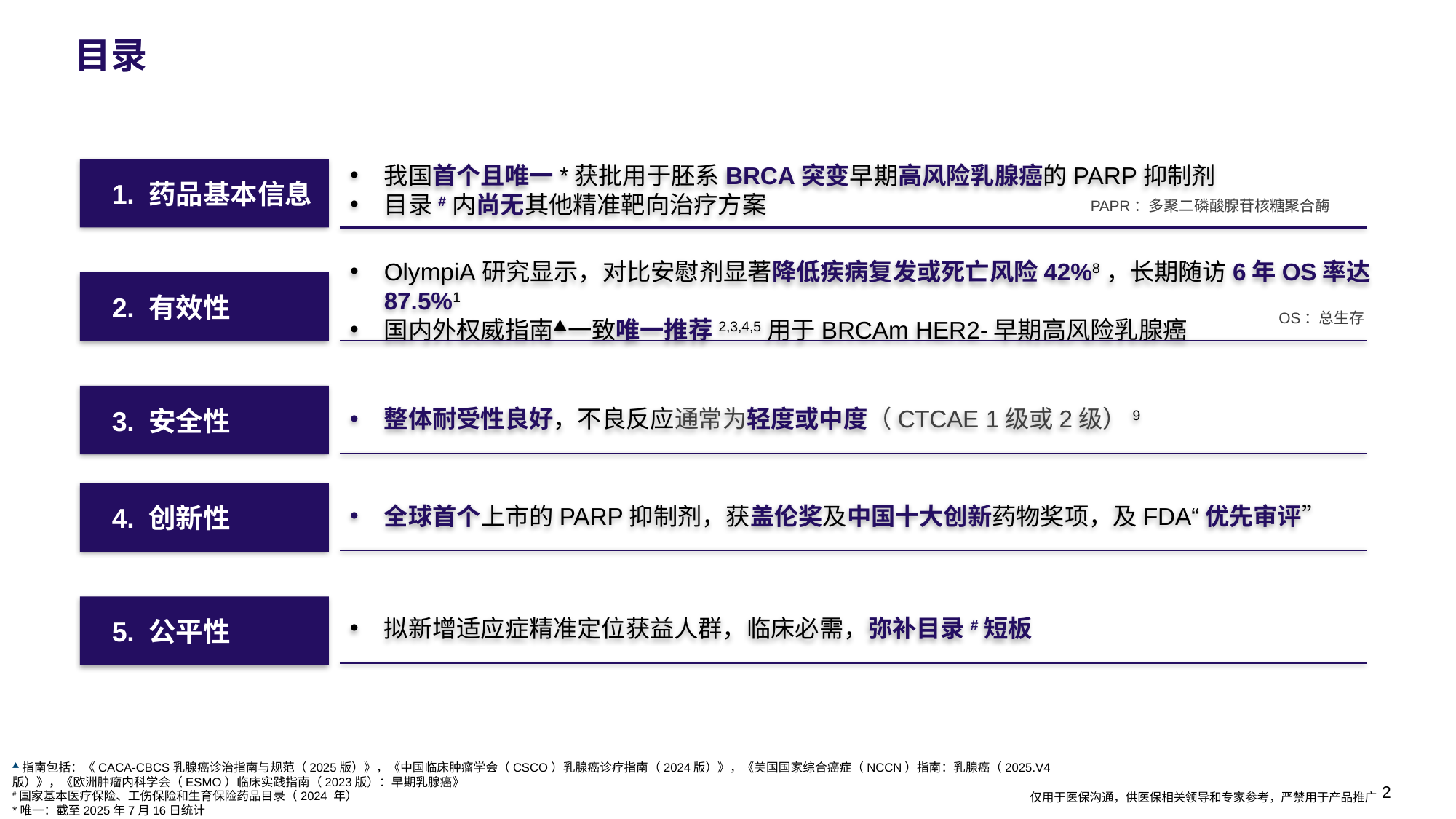

# 目录
我国首个且唯一*获批用于胚系BRCA突变早期高风险乳腺癌的PARP抑制剂
目录#内尚无其他精准靶向治疗方案
1. 药品基本信息
PAPR：多聚二磷酸腺苷核糖聚合酶
OlympiA研究显示，对比安慰剂显著降低疾病复发或死亡风险42%8，长期随访6年OS率达87.5%1
国内外权威指南▲一致唯一推荐2,3,4,5用于BRCAm HER2-早期高风险乳腺癌
2. 有效性
OS：总生存
整体耐受性良好，不良反应通常为轻度或中度（CTCAE 1级或2级）9
3. 安全性
全球首个上市的PARP抑制剂，获盖伦奖及中国十大创新药物奖项，及FDA“优先审评”
4. 创新性
拟新增适应症精准定位获益人群，临床必需，弥补目录#短板
5. 公平性
▲指南包括：《CACA-CBCS乳腺癌诊治指南与规范（2025版）》，《中国临床肿瘤学会（CSCO）乳腺癌诊疗指南（2024版）》，《美国国家综合癌症（NCCN）指南：乳腺癌（2025.V4版）》，《欧洲肿瘤内科学会（ESMO）临床实践指南（2023版）：早期乳腺癌》

2
#国家基本医疗保险、工伤保险和生育保险药品目录（2024 年）
*唯一：截至2025年7月16日统计
仅用于医保沟通，供医保相关领导和专家参考，严禁用于产品推广